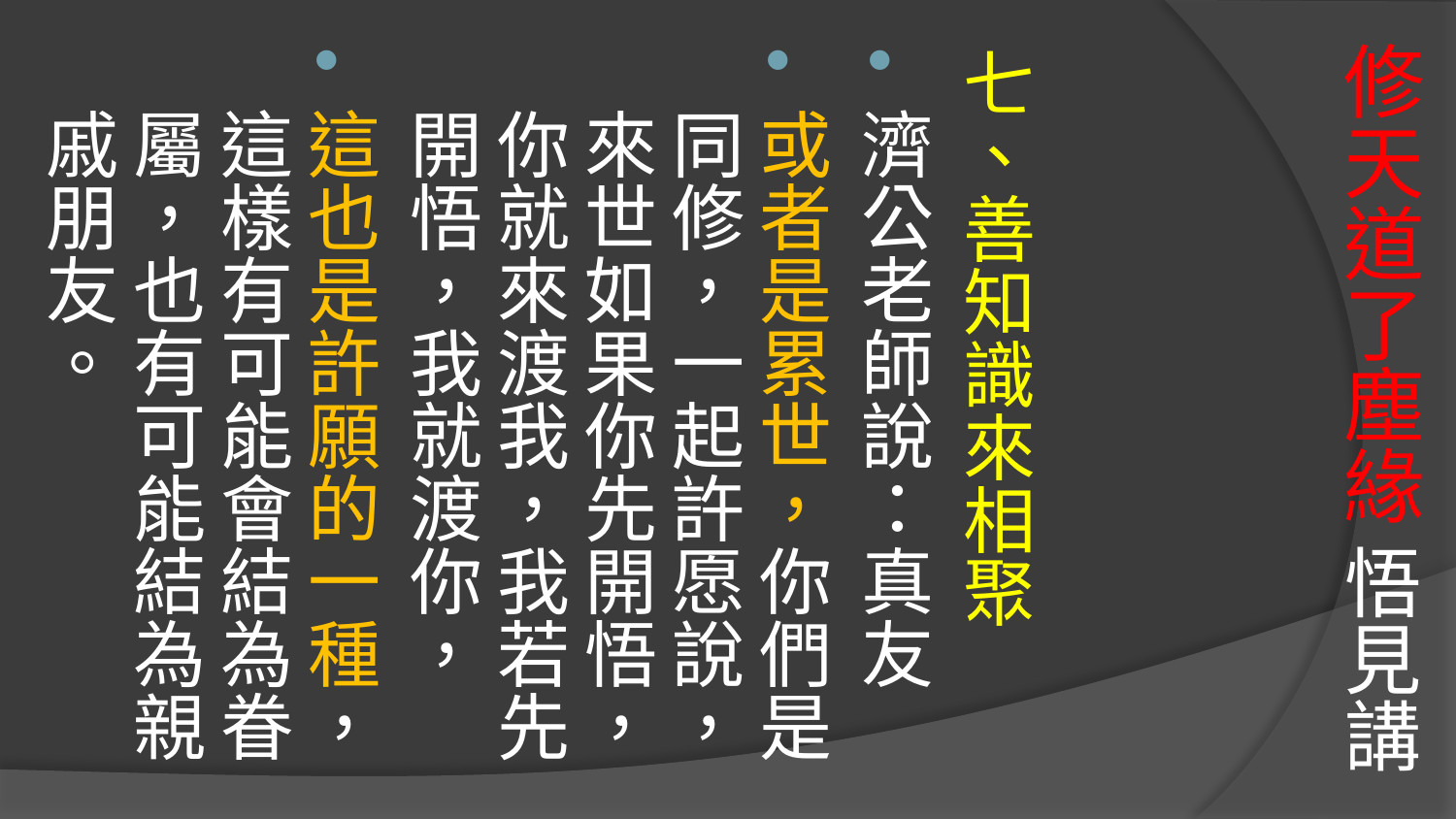

# 修天道了塵緣 悟見講
七、善知識來相聚
濟公老師說：真友
或者是累世，你們是同修，一起許愿說，來世如果你先開悟，你就來渡我，我若先開悟，我就渡你，
這也是許願的一種，這樣有可能會結為眷屬，也有可能結為親戚朋友。